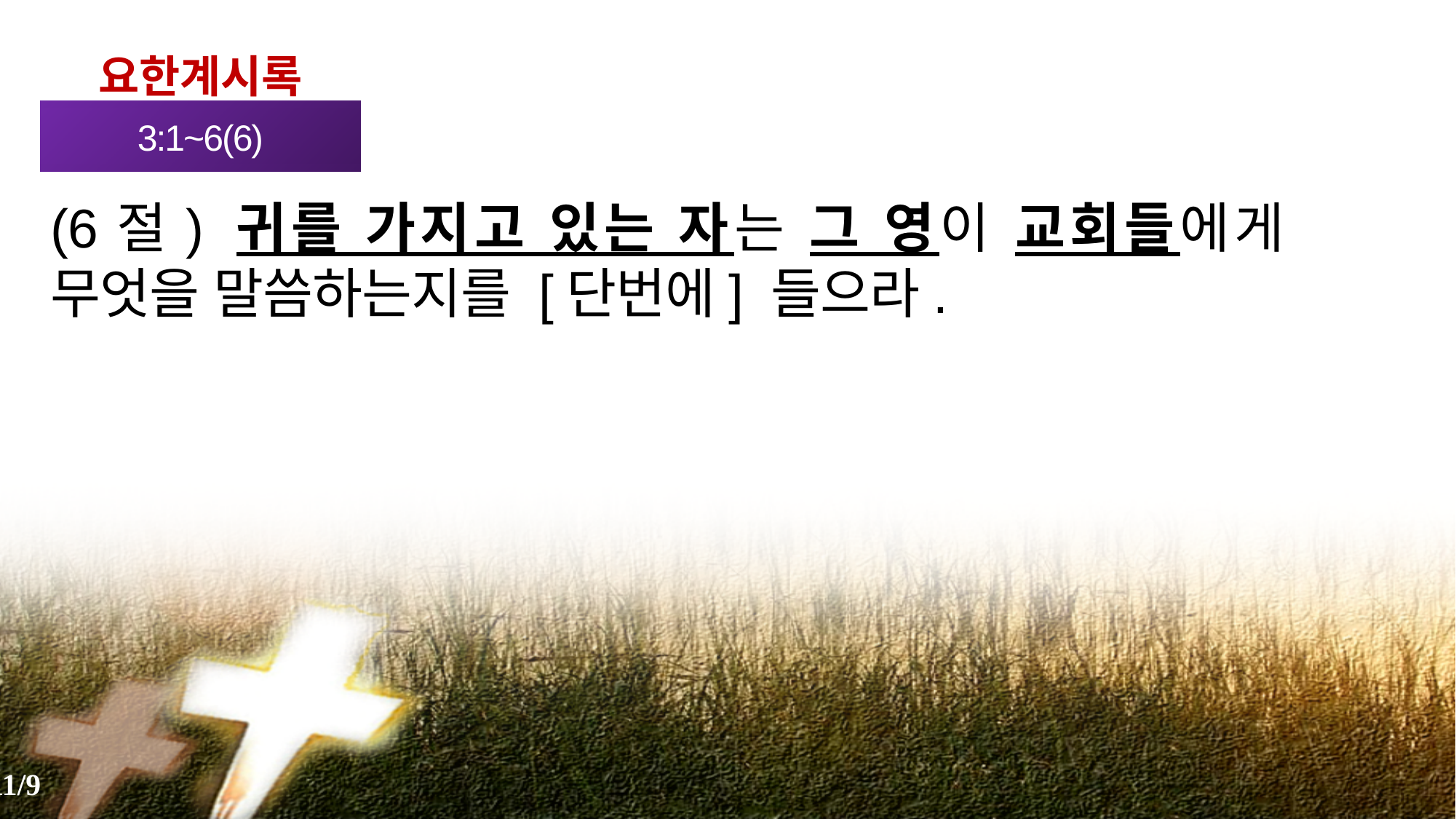

요한계시록

3:1~6(6)
(6절) 귀를 가지고 있는 자는 그 영이 교회들에게 무엇을 말씀하는지를 [단번에] 들으라.